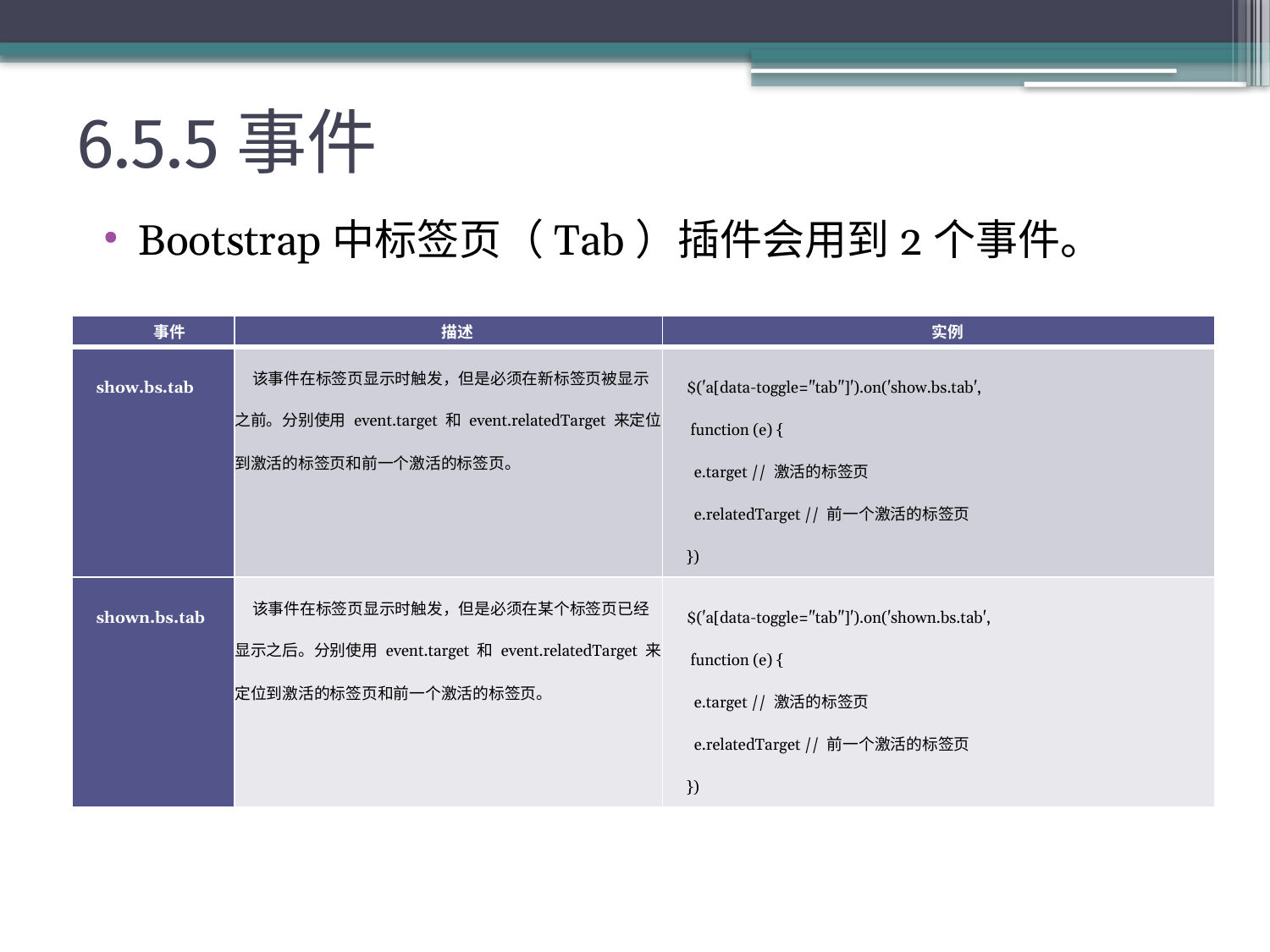

# 6.5.5事件
Bootstrap中标签页（Tab）插件会用到2个事件。
| 事件 | 描述 | 实例 |
| --- | --- | --- |
| show.bs.tab | 该事件在标签页显示时触发，但是必须在新标签页被显示之前。分别使用 event.target 和 event.relatedTarget 来定位到激活的标签页和前一个激活的标签页。 | $('a[data-toggle="tab"]').on('show.bs.tab', function (e) { e.target // 激活的标签页 e.relatedTarget // 前一个激活的标签页 }) |
| shown.bs.tab | 该事件在标签页显示时触发，但是必须在某个标签页已经显示之后。分别使用 event.target 和 event.relatedTarget 来定位到激活的标签页和前一个激活的标签页。 | $('a[data-toggle="tab"]').on('shown.bs.tab', function (e) { e.target // 激活的标签页 e.relatedTarget // 前一个激活的标签页 }) |